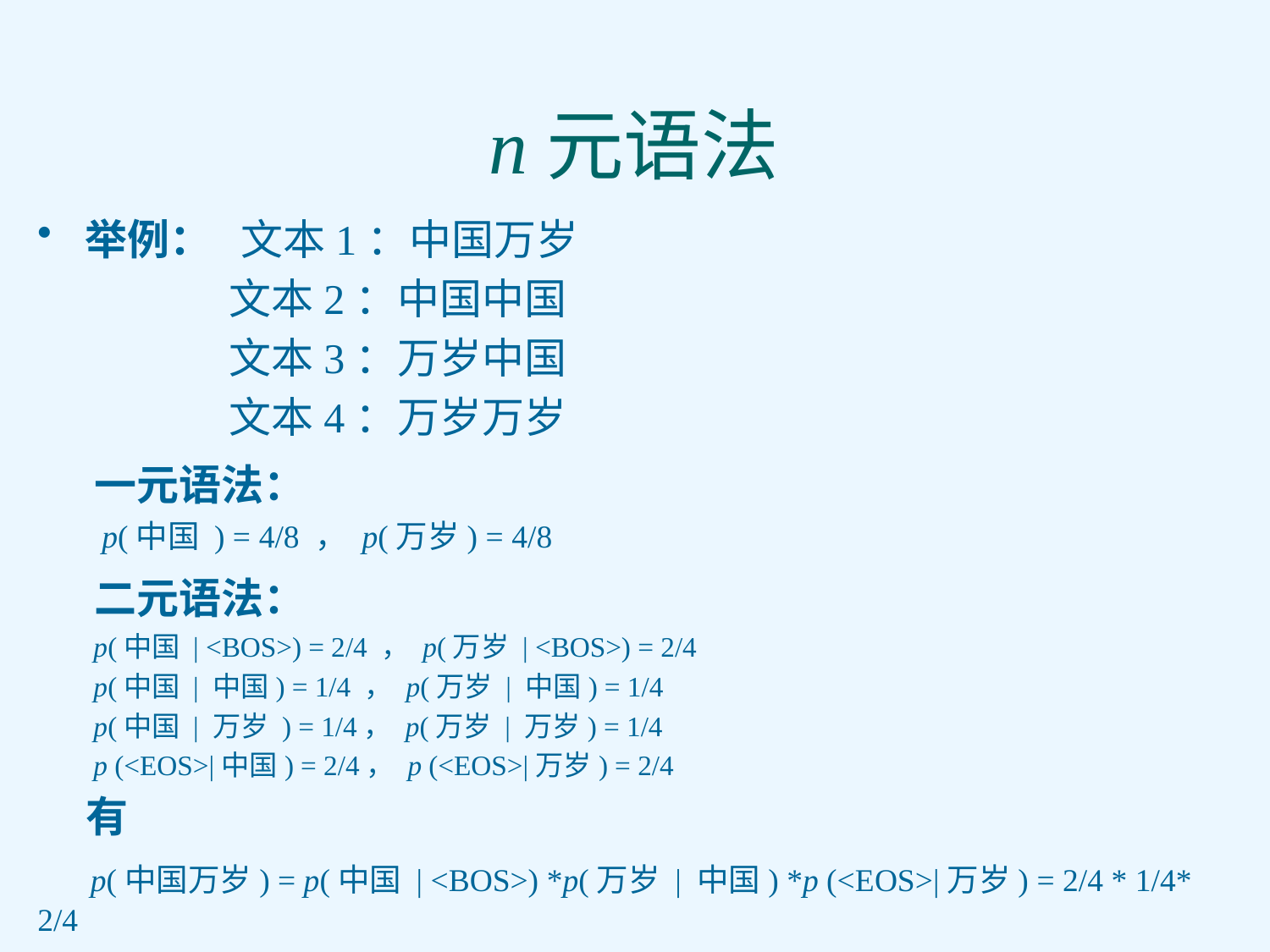

n元语法
举例：   文本1：中国万岁
                   文本2：中国中国
                   文本3：万岁中国
                   文本4：万岁万岁
    一元语法：
        p(中国 ) = 4/8 ， p(万岁) = 4/8
    二元语法：
        p(中国 | <BOS>) = 2/4 ， p(万岁 | <BOS>) = 2/4
        p(中国 | 中国) = 1/4 ， p(万岁 | 中国) = 1/4
        p(中国 | 万岁 ) = 1/4， p(万岁 | 万岁) = 1/4
        p (<EOS>|中国) = 2/4， p (<EOS>|万岁) = 2/4
    有
     p(中国万岁) = p(中国 | <BOS>) *p(万岁 | 中国) *p (<EOS>|万岁) = 2/4 * 1/4* 2/4